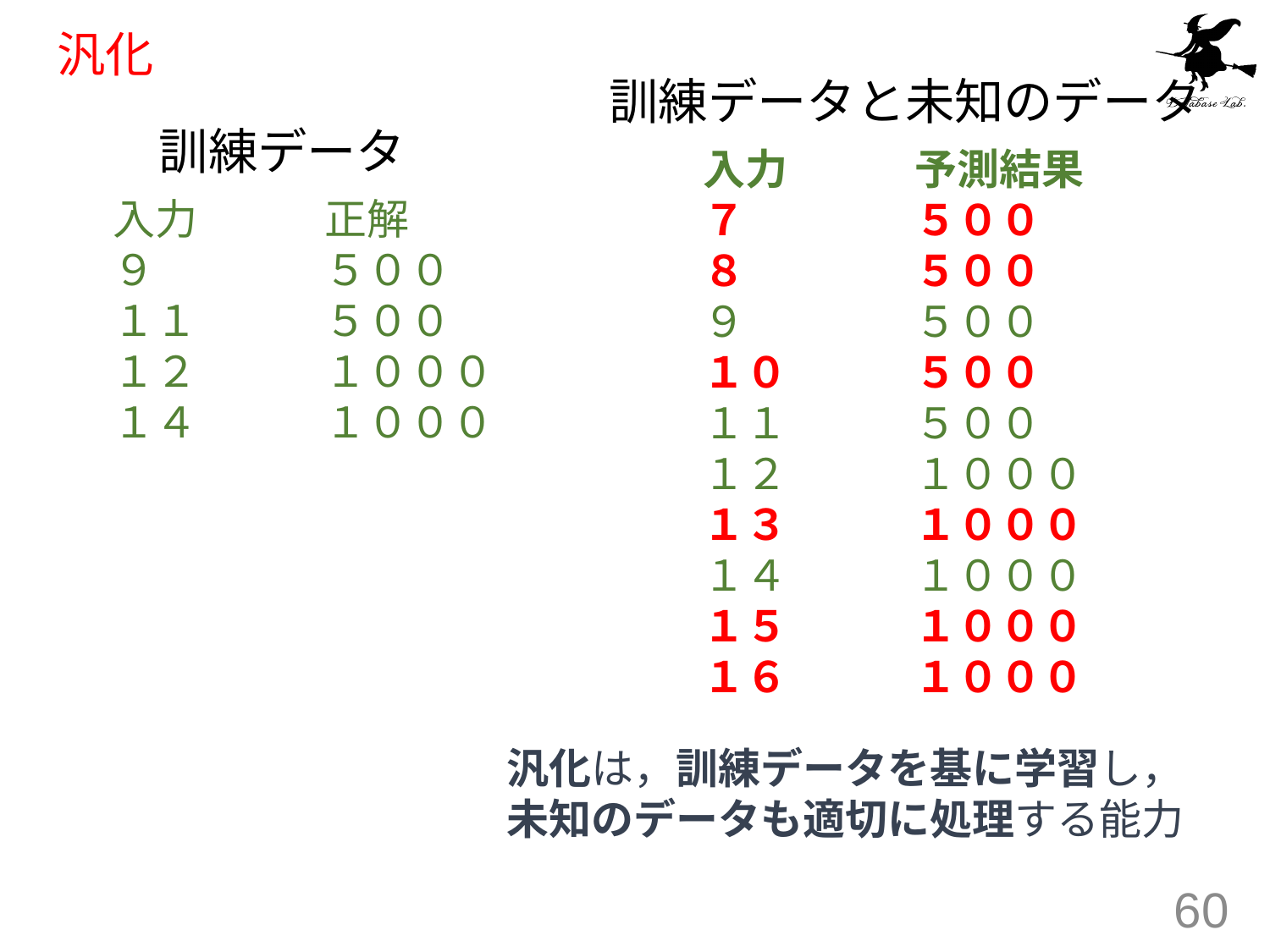

# 汎化
訓練データと未知のデータ
訓練データ
入力　　　予測結果
７　　　　５００
８　　　　５００
９　　　　５００
１０　　　５００
１１　　　５００
１２　　　１０００
１３　　　１０００
１４　　　１０００
１５　　　１０００
１６　　　１０００
入力　　　正解
９　　　　５００
１１　　　５００
１２　　　１０００
１４　　　１０００
汎化は，訓練データを基に学習し，未知のデータも適切に処理する能力

60